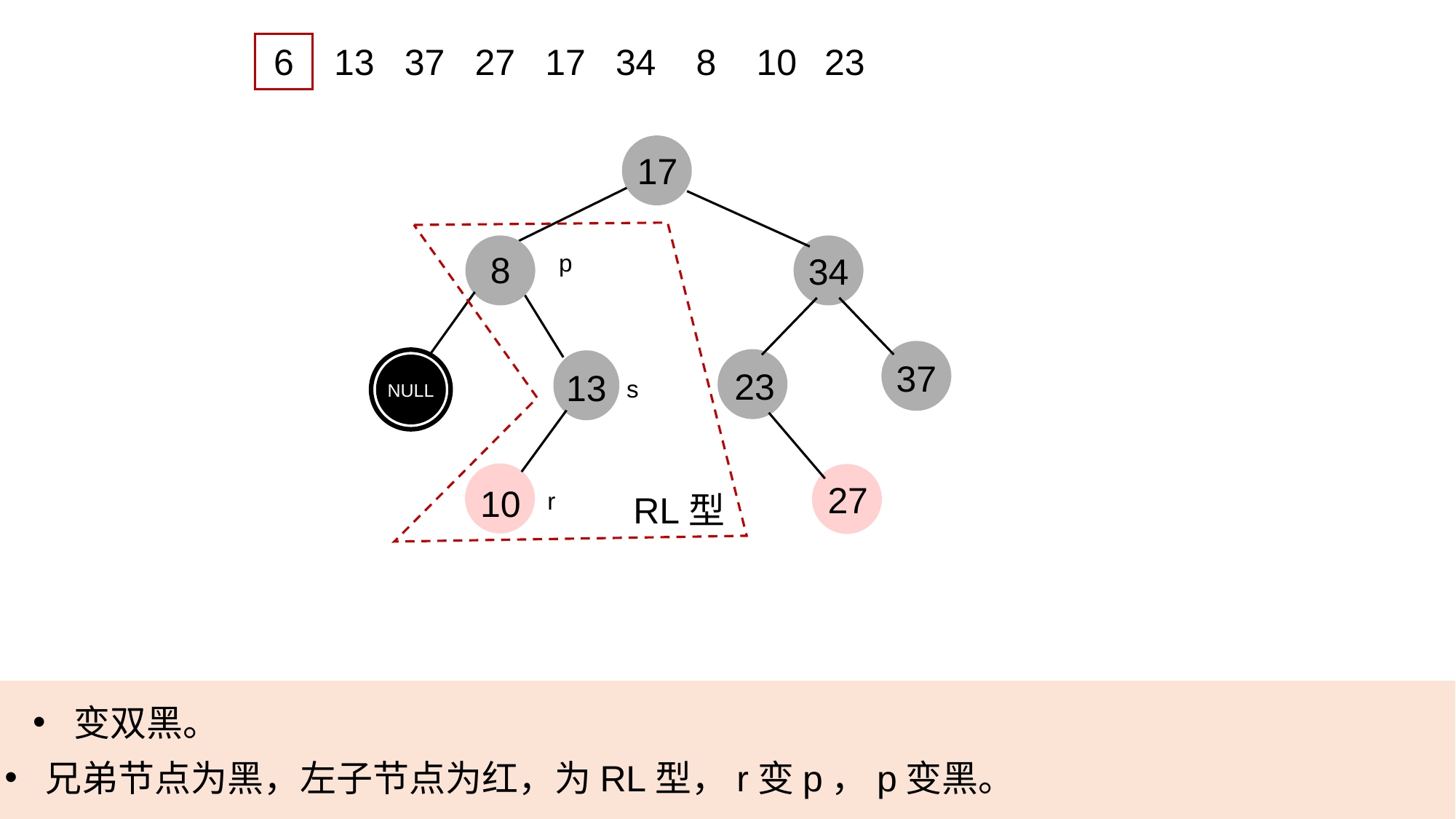

6
13
37
27
17
34
8
10
23

17

8
p
34

37

23
13
s
NULL

27
10
r
RL型

变双黑。
兄弟节点为黑，左子节点为红，为RL型，r变p，p变黑。